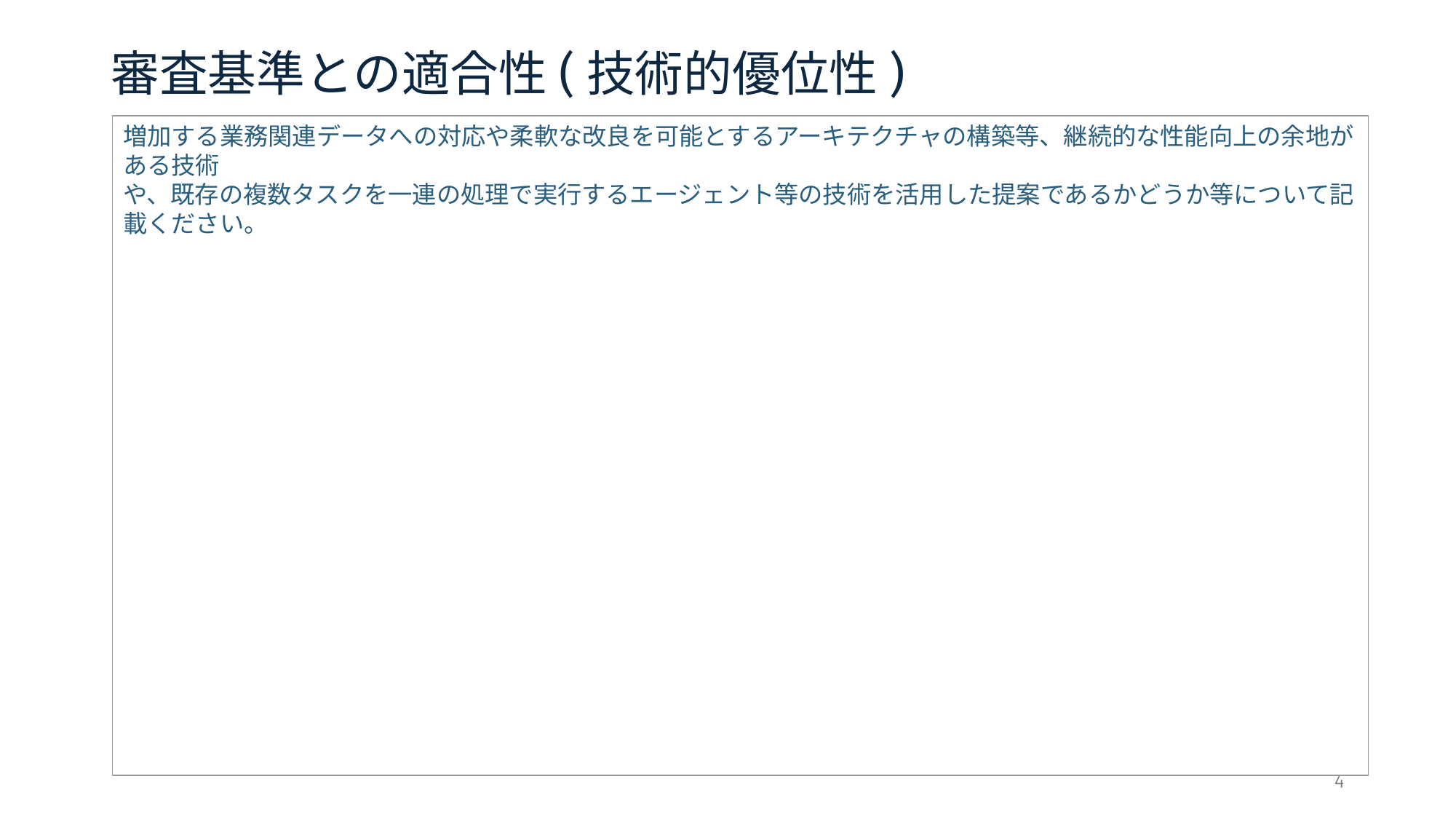

# 審査基準との適合性(技術的優位性)
増加する業務関連データへの対応や柔軟な改良を可能とするアーキテクチャの構築等、継続的な性能向上の余地がある技術
や、既存の複数タスクを一連の処理で実行するエージェント等の技術を活用した提案であるかどうか等について記載ください。